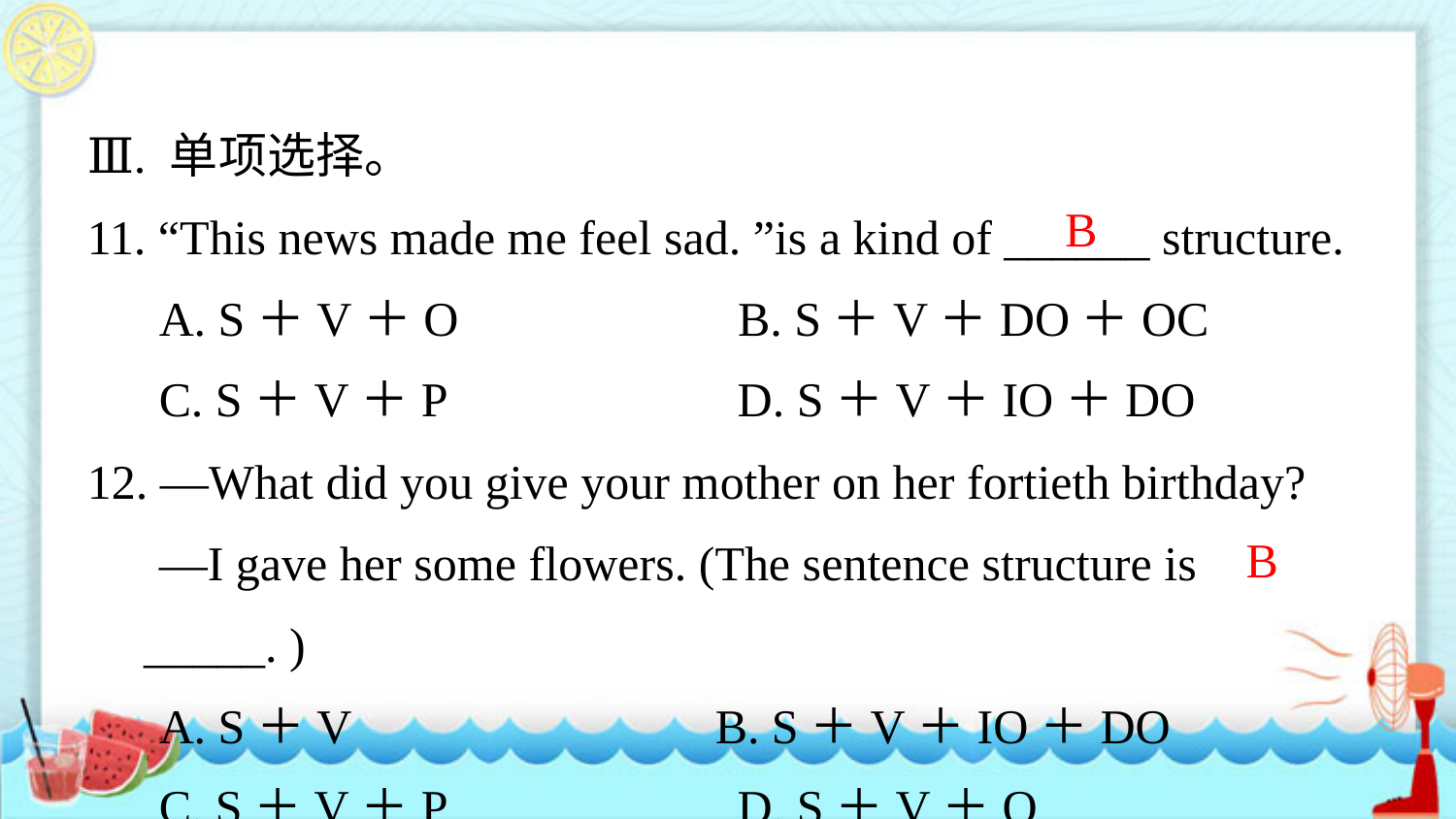

Ⅲ. 单项选择。
11. “This news made me feel sad. ”is a kind of ______ structure.
A. S＋V＋O                       B. S＋V＋DO＋OC
C. S＋V＋P                        D. S＋V＋IO＋DO
12. —What did you give your mother on her fortieth birthday?
—I gave her some flowers. (The sentence structure is _____. )
A. S＋V                              B. S＋V＋IO＋DO
C. S＋V＋P                        D. S＋V＋O
B
B